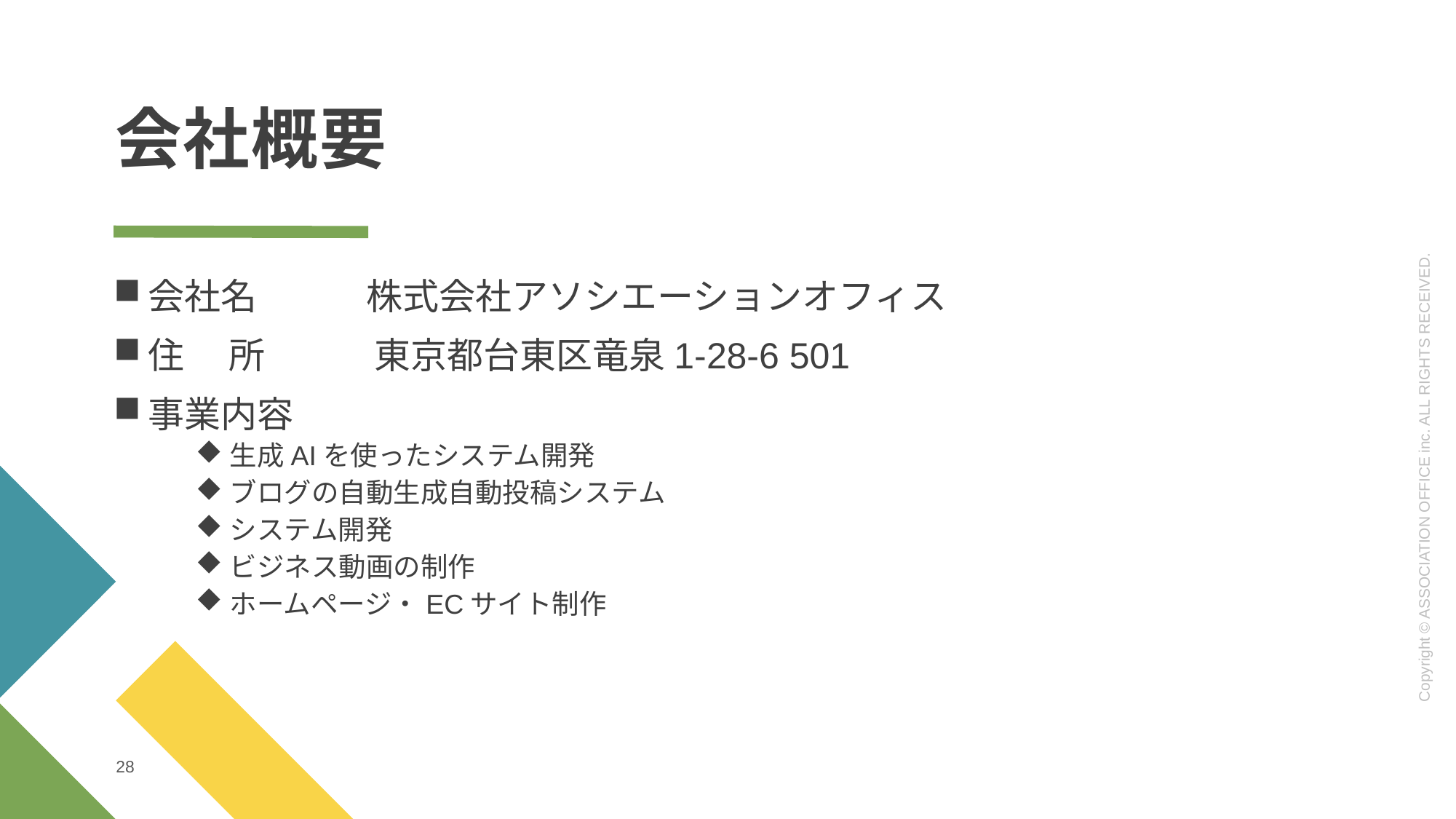

# 会社概要
会社名　　　株式会社アソシエーションオフィス
住 　所　　　東京都台東区竜泉1-28-6 501
事業内容
生成AIを使ったシステム開発
ブログの自動生成自動投稿システム
システム開発
ビジネス動画の制作
ホームページ・ECサイト制作

28